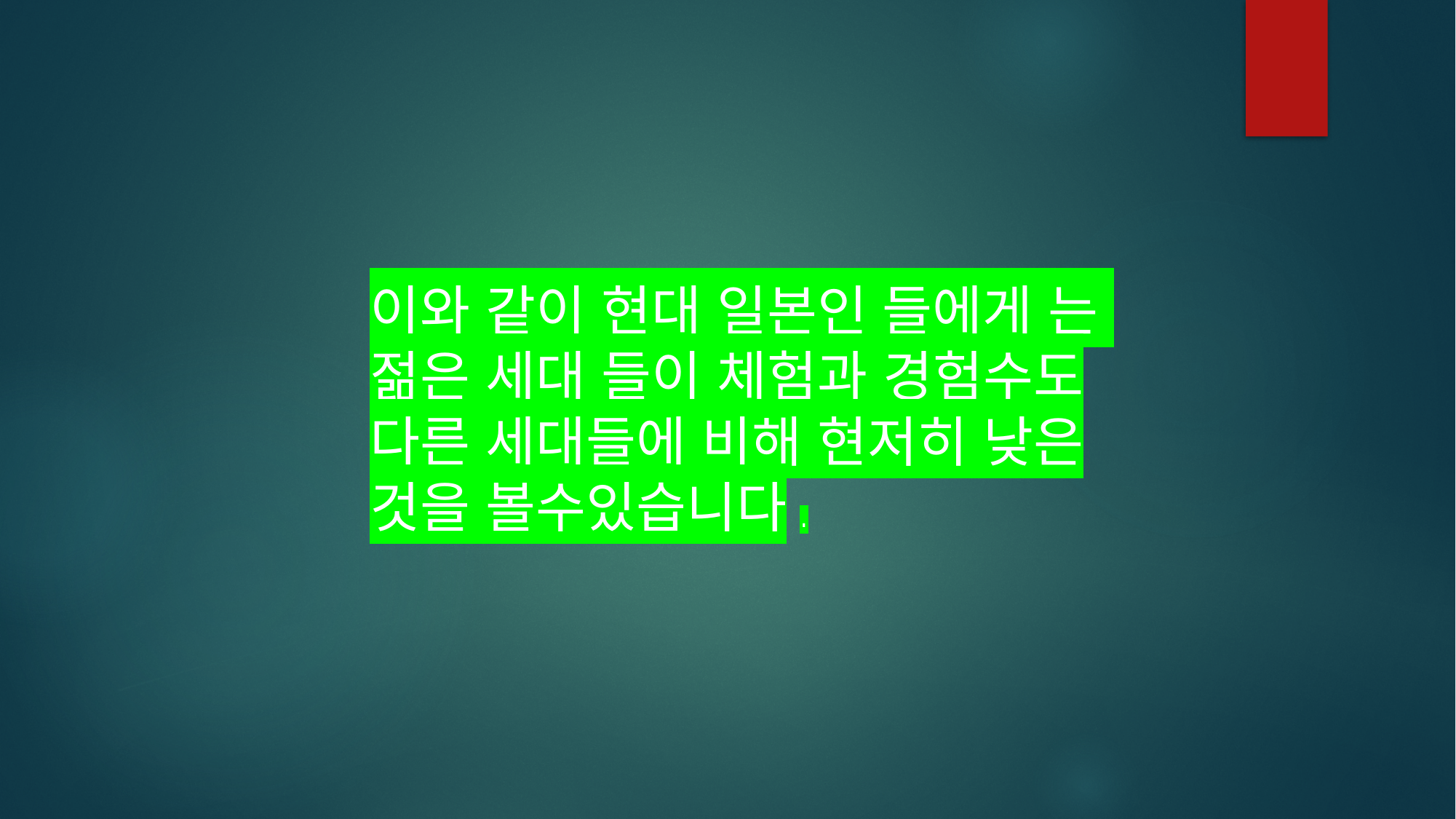

이와 같이 현대 일본인 들에게 는
젊은 세대 들이 체험과 경험수도 다른 세대들에 비해 현저히 낮은 것을 볼수있습니다.